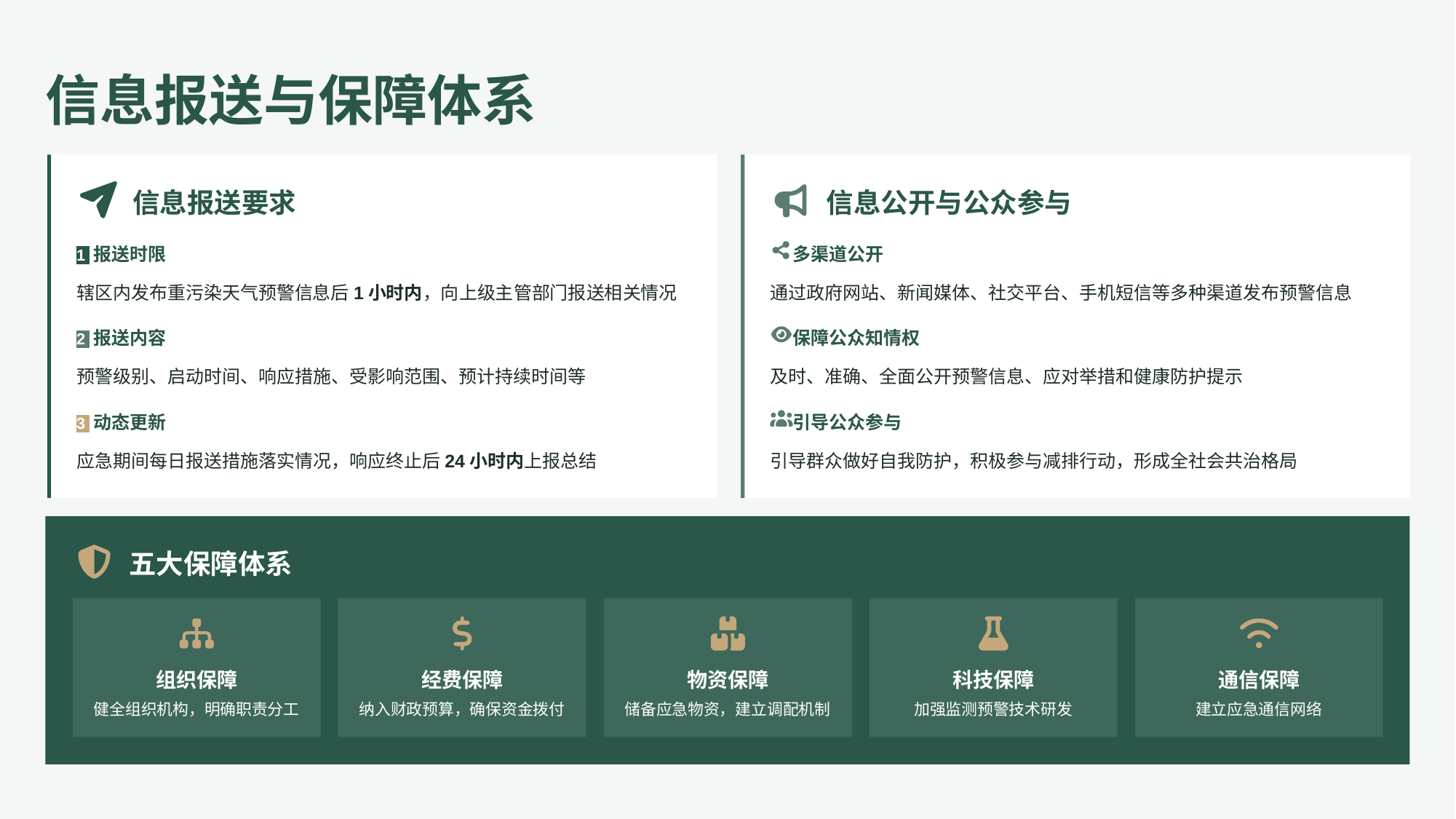

信息报送与保障体系

信息报送要求
信息公开与公众参与

1 报送时限
多渠道公开

辖区内发布重污染天气预警信息后1小时内，向上级主管部门报送相关情况
通过政府网站、新闻媒体、社交平台、手机短信等多种渠道发布预警信息
2 报送内容
保障公众知情权

预警级别、启动时间、响应措施、受影响范围、预计持续时间等
及时、准确、全面公开预警信息、应对举措和健康防护提示
3 动态更新
引导公众参与

应急期间每日报送措施落实情况，响应终止后24小时内上报总结
引导群众做好自我防护，积极参与减排行动，形成全社会共治格局

五大保障体系

组织保障
经费保障
物资保障
科技保障
通信保障
健全组织机构，明确职责分工
纳入财政预算，确保资金拨付
储备应急物资，建立调配机制
加强监测预警技术研发
建立应急通信网络